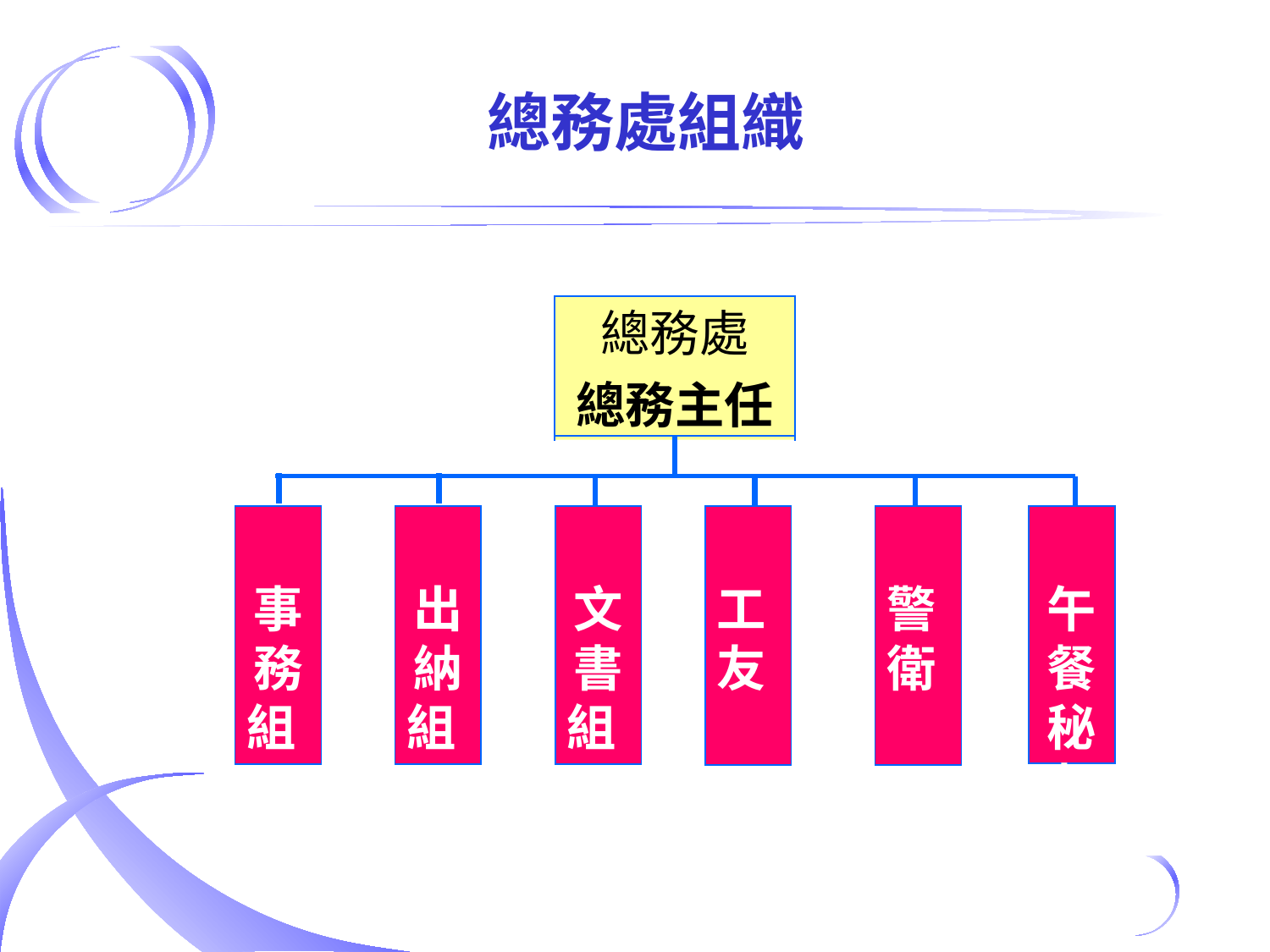

總務處組織
總務處
總務主任
 午餐秘書
  事務組
  出納組
  文書組
  工  友
  警  衛